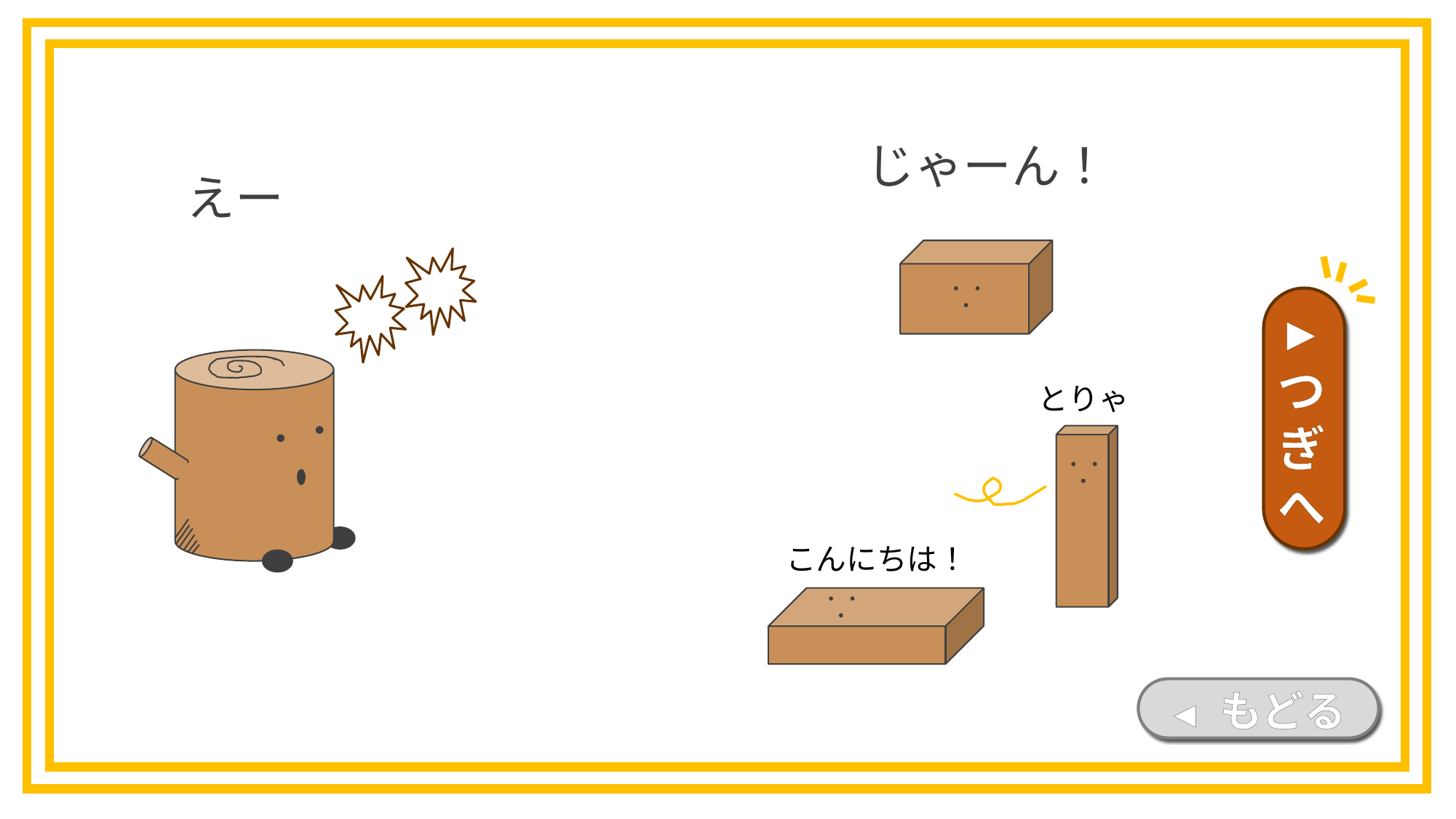

じゃーん！
えー

►つぎへ

とりゃ

こんにちは！

◄ もどる